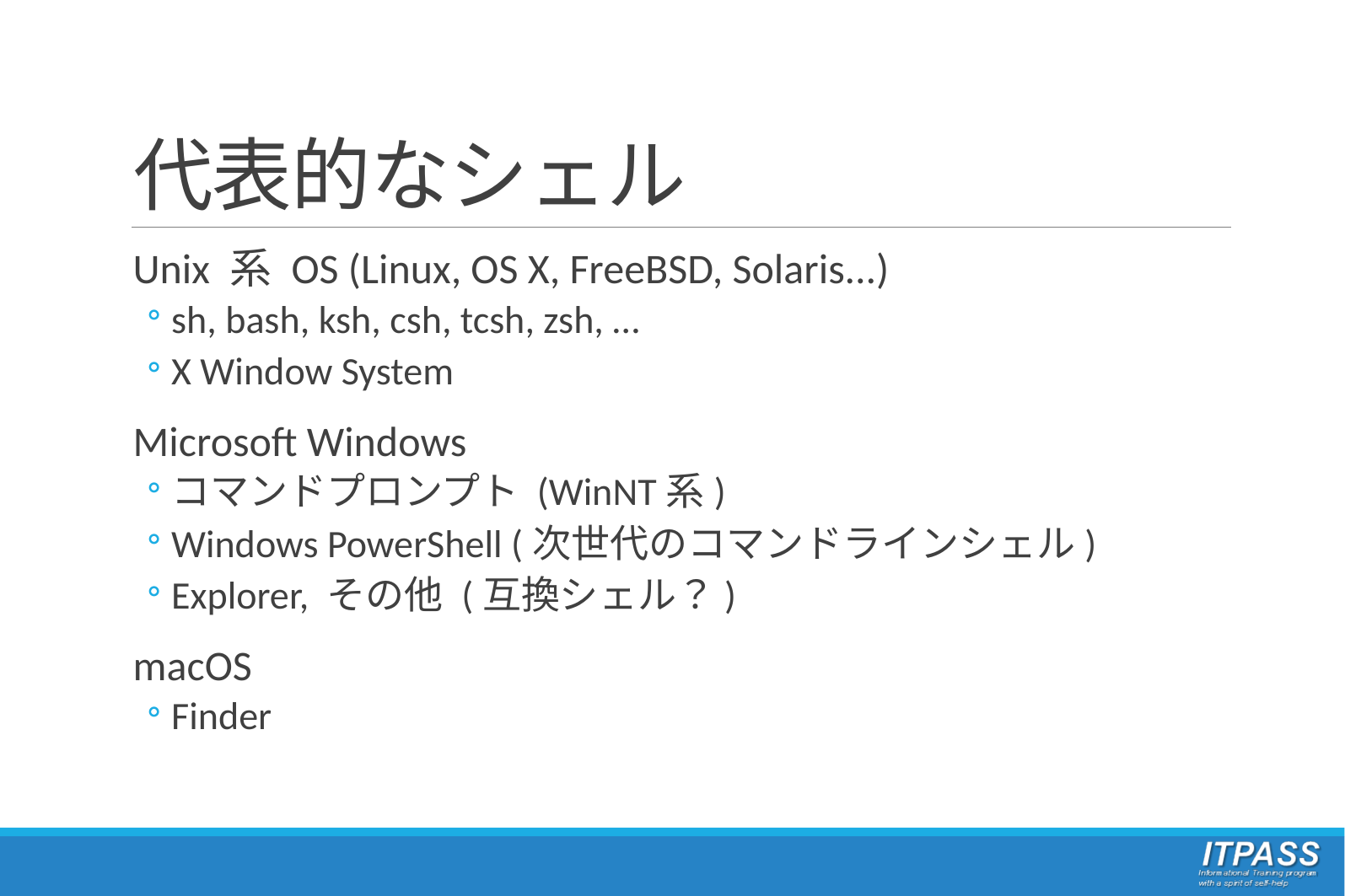

# 代表的なシェル
Unix 系 OS (Linux, OS X, FreeBSD, Solaris...)
sh, bash, ksh, csh, tcsh, zsh, …
X Window System
Microsoft Windows
コマンドプロンプト (WinNT系)
Windows PowerShell (次世代のコマンドラインシェル)
Explorer, その他 (互換シェル？)
macOS
Finder